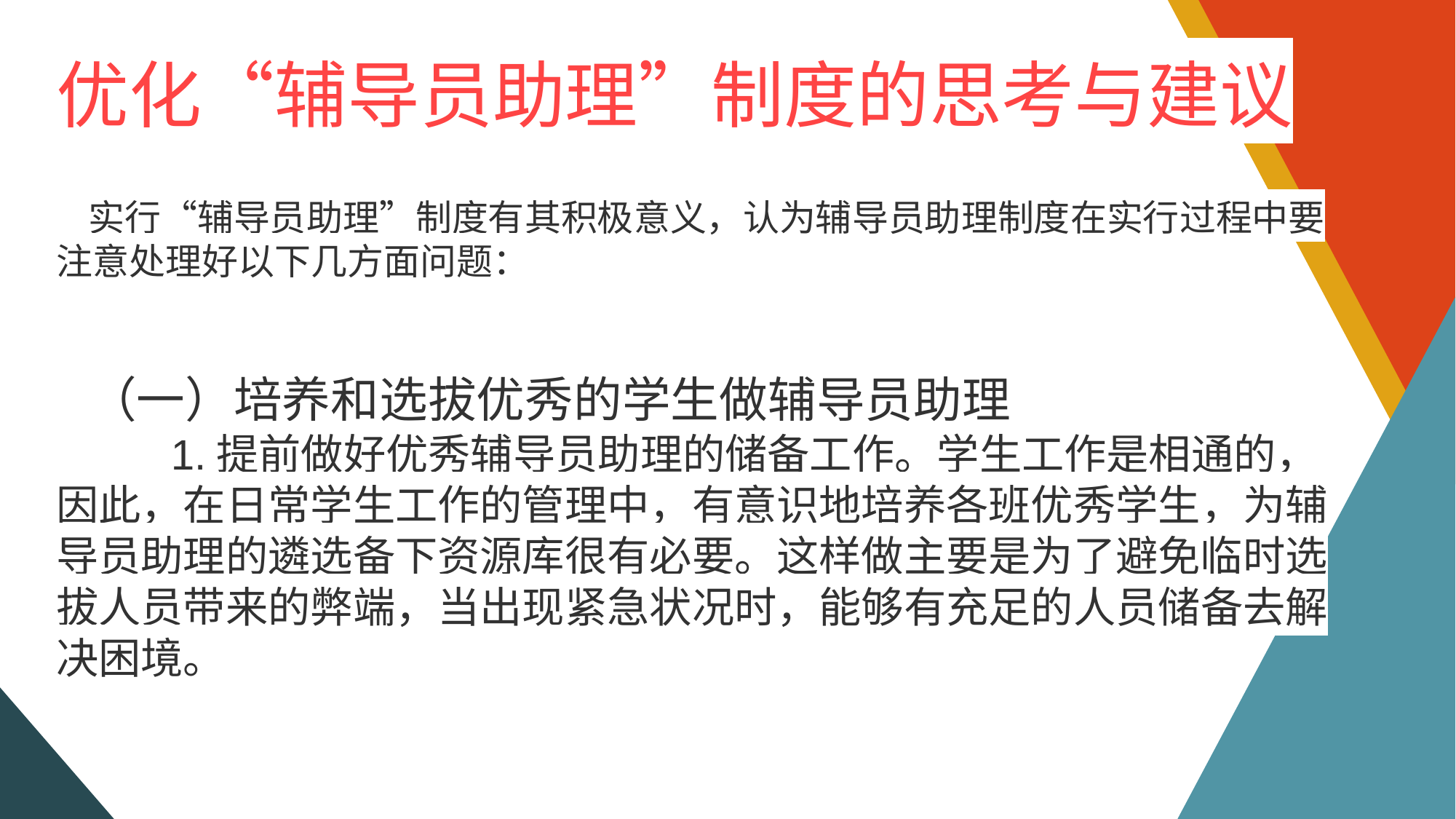

优化“辅导员助理”制度的思考与建议
实行“辅导员助理”制度有其积极意义，认为辅导员助理制度在实行过程中要注意处理好以下几方面问题：

（一）培养和选拔优秀的学生做辅导员助理       1.提前做好优秀辅导员助理的储备工作。学生工作是相通的，因此，在日常学生工作的管理中，有意识地培养各班优秀学生，为辅导员助理的遴选备下资源库很有必要。这样做主要是为了避免临时选拔人员带来的弊端，当出现紧急状况时，能够有充足的人员储备去解决困境。